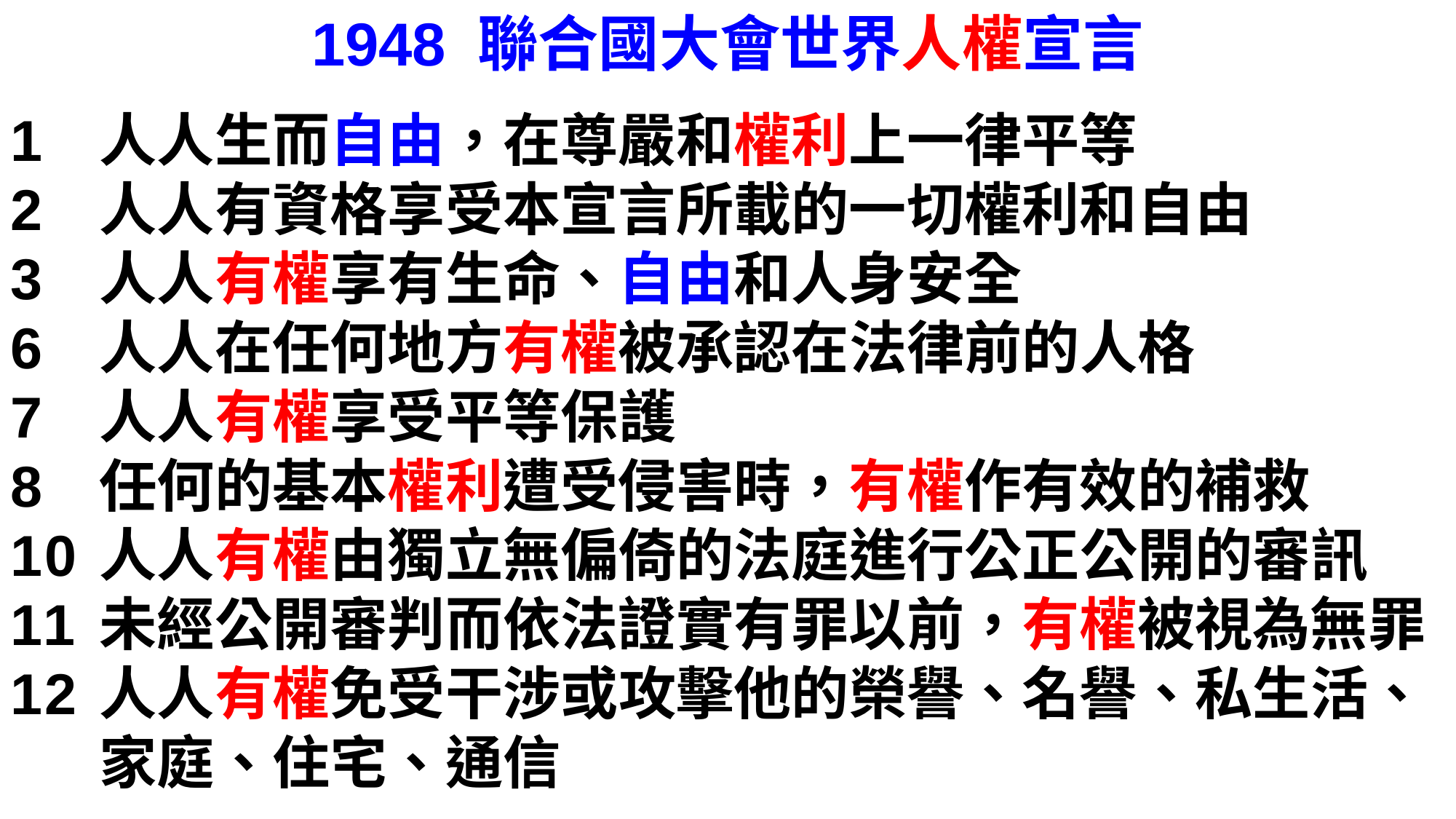

1948 聯合國大會世界人權宣言

人人生而自由，在尊嚴和權利上一律平等
人人有資格享受本宣言所載的一切權利和自由
人人有權享有生命、自由和人身安全
人人在任何地方有權被承認在法律前的人格
人人有權享受平等保護
任何的基本權利遭受侵害時，有權作有效的補救
人人有權由獨立無偏倚的法庭進行公正公開的審訊
未經公開審判而依法證實有罪以前，有權被視為無罪
人人有權免受干涉或攻擊他的榮譽、名譽、私生活、家庭、住宅、通信